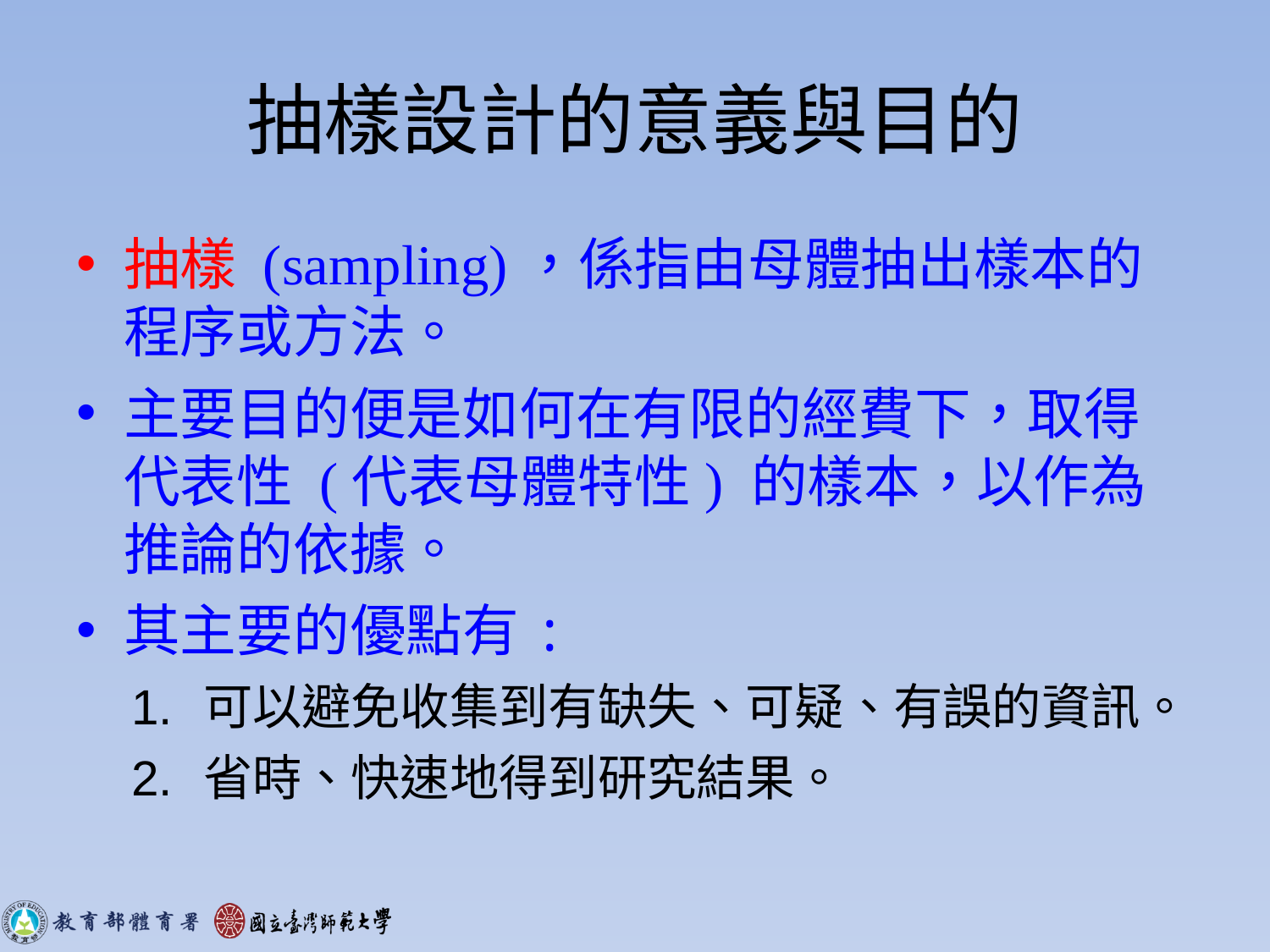

# 抽樣設計的意義與目的
抽樣 (sampling)，係指由母體抽出樣本的程序或方法。
主要目的便是如何在有限的經費下，取得代表性 (代表母體特性) 的樣本，以作為推論的依據。
其主要的優點有:
可以避免收集到有缺失、可疑、有誤的資訊。
省時、快速地得到研究結果。